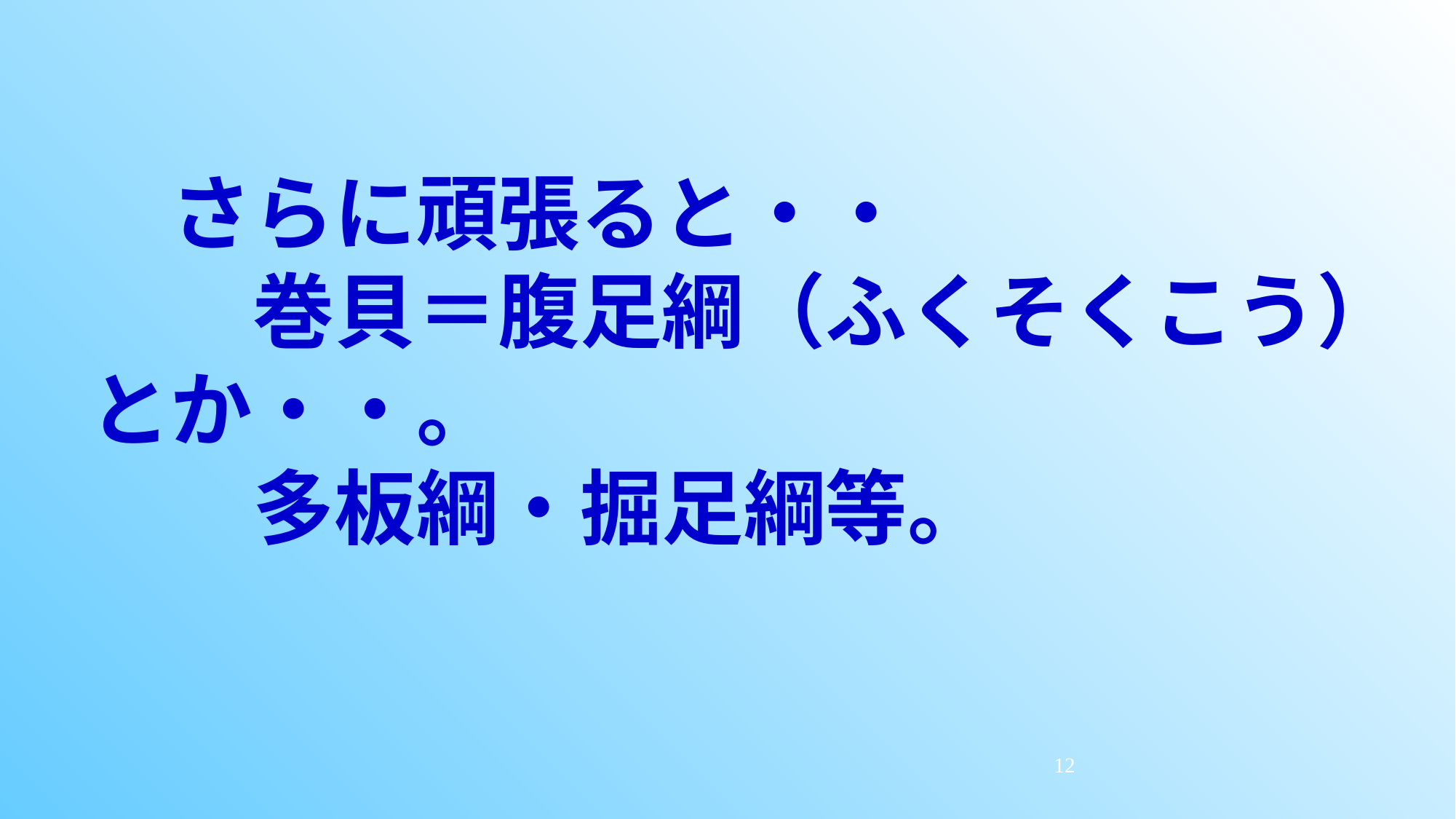

さらに頑張ると・・
　　巻貝＝腹足綱（ふくそくこう）とか・・。
　　多板綱・掘足綱等。
12